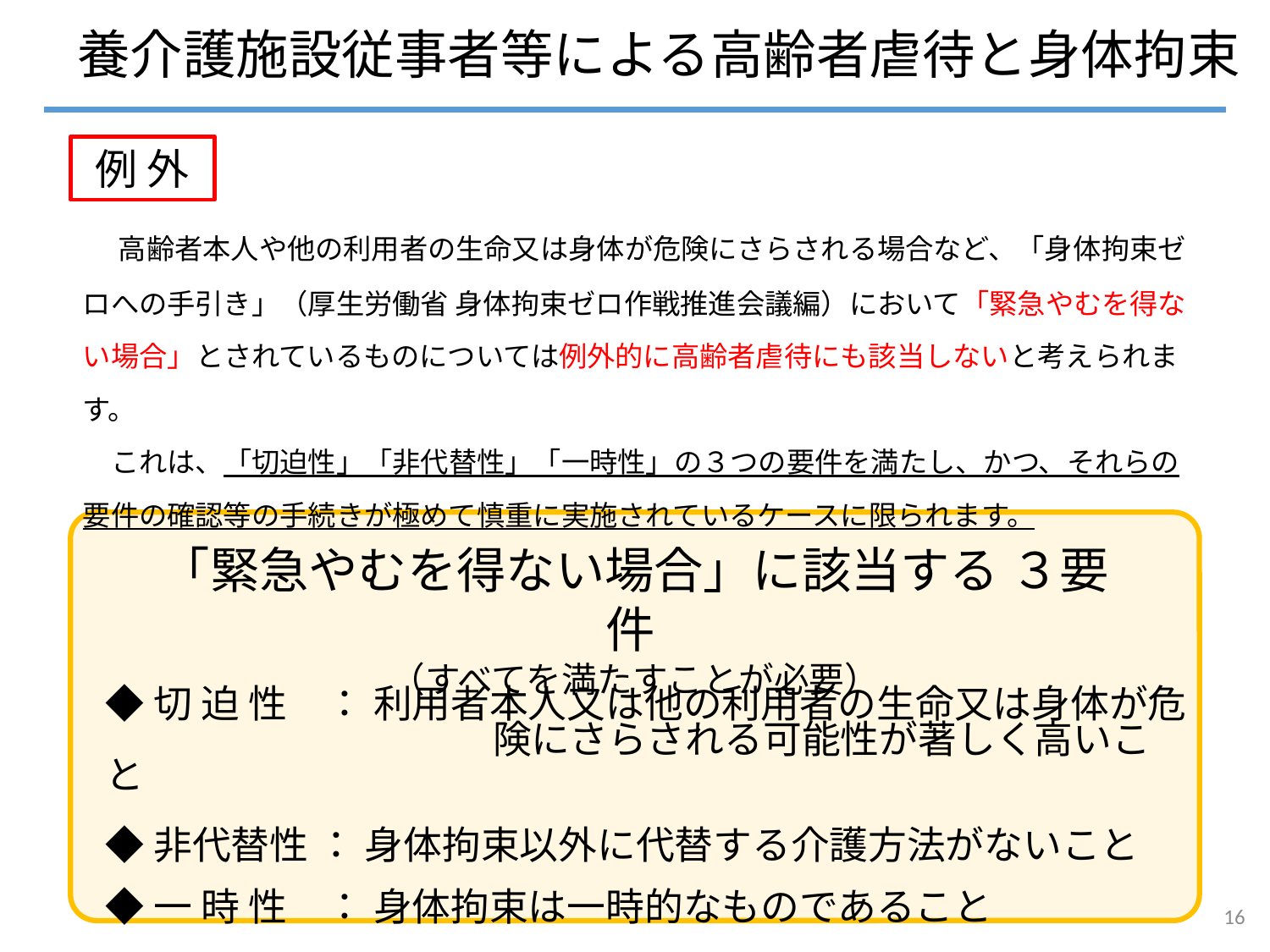

# 養介護施設従事者等による高齢者虐待と身体拘束
例 外
　高齢者本人や他の利用者の生命又は身体が危険にさらされる場合など、「身体拘束ゼロへの手引き」（厚生労働省 身体拘束ゼロ作戦推進会議編）において「緊急やむを得ない場合」とされているものについては例外的に高齢者虐待にも該当しないと考えられます。
　これは、「切迫性」「非代替性」「一時性」の３つの要件を満たし、かつ、それらの要件の確認等の手続きが極めて慎重に実施されているケースに限られます。

「緊急やむを得ない場合」に該当する ３要件
（すべてを満たすことが必要）
◆切 迫 性　： 利用者本人又は他の利用者の生命又は身体が危
　　　　　　　　　　険にさらされる可能性が著しく高いこと

◆非代替性 ： 身体拘束以外に代替する介護方法がないこと
◆一 時 性　： 身体拘束は一時的なものであること
16